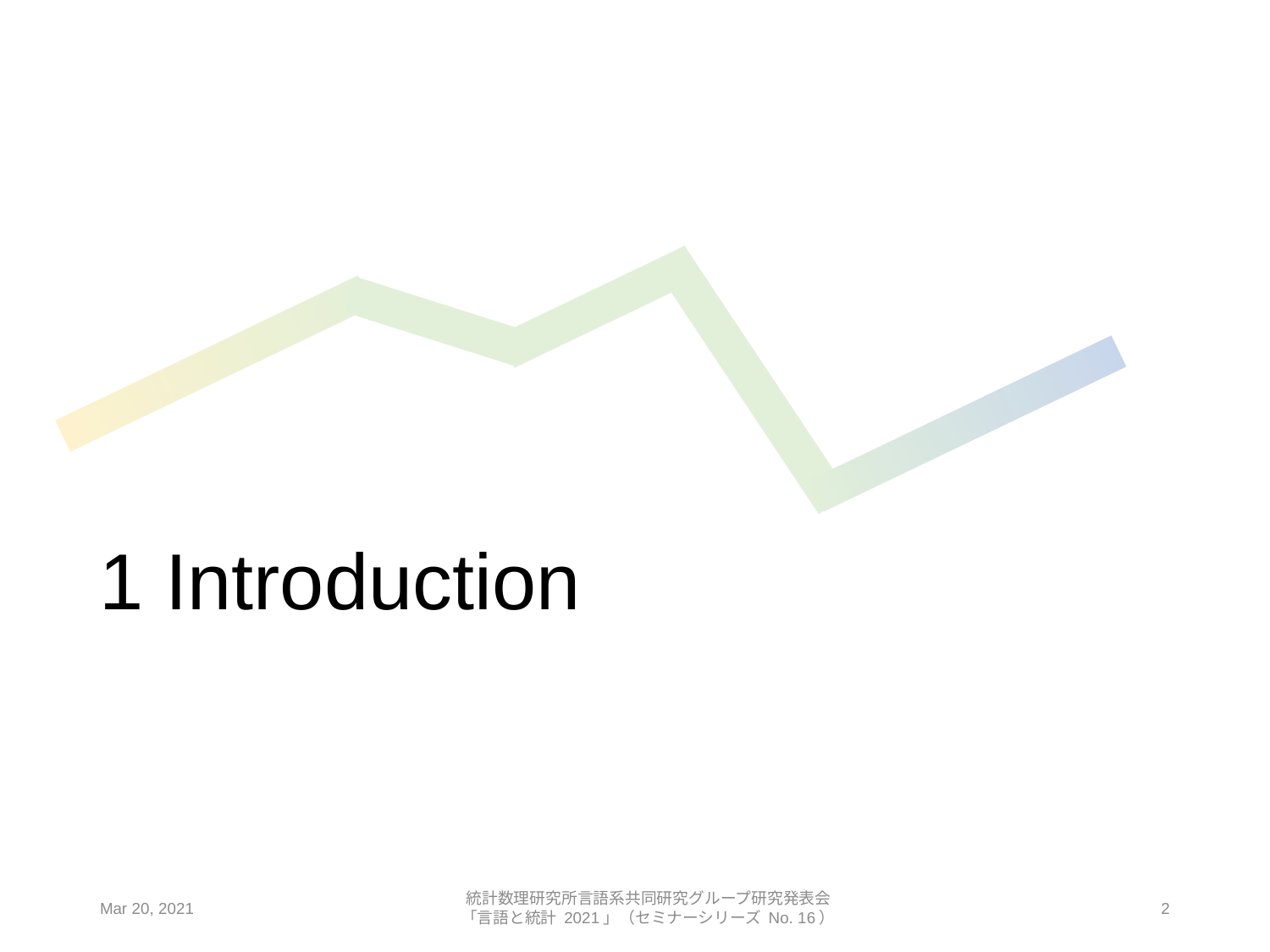

# 1 Introduction

Mar 20, 2021
統計数理研究所言語系共同研究グループ研究発表会
「言語と統計 2021」（セミナーシリーズ No. 16）
2